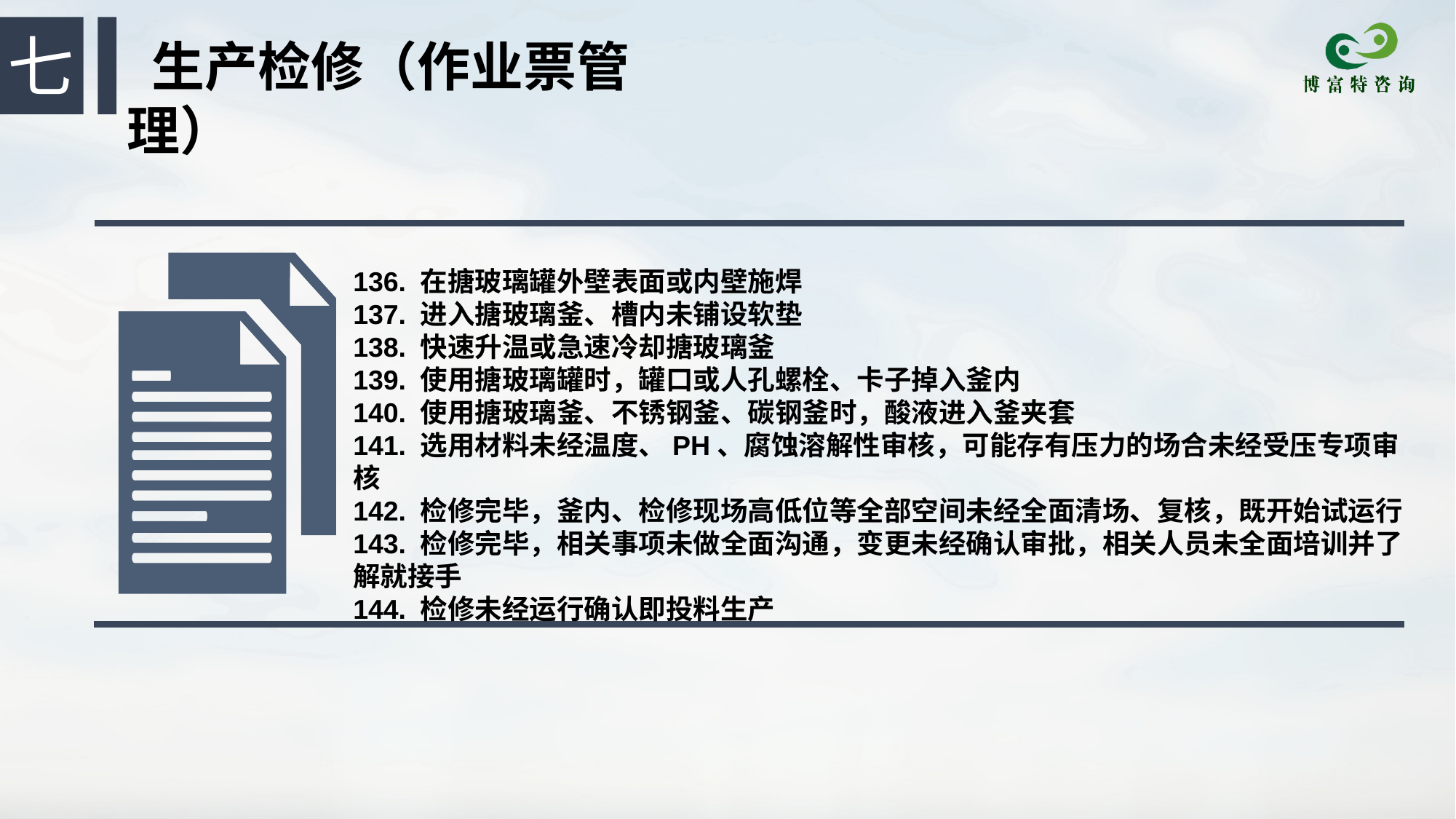

七

 生产检修（作业票管理）
136. 在搪玻璃罐外壁表面或内壁施焊
137. 进入搪玻璃釜、槽内未铺设软垫
138. 快速升温或急速冷却搪玻璃釜
139. 使用搪玻璃罐时，罐口或人孔螺栓、卡子掉入釜内
140. 使用搪玻璃釜、不锈钢釜、碳钢釜时，酸液进入釜夹套
141. 选用材料未经温度、PH、腐蚀溶解性审核，可能存有压力的场合未经受压专项审核
142. 检修完毕，釜内、检修现场高低位等全部空间未经全面清场、复核，既开始试运行
143. 检修完毕，相关事项未做全面沟通，变更未经确认审批，相关人员未全面培训并了解就接手
144. 检修未经运行确认即投料生产